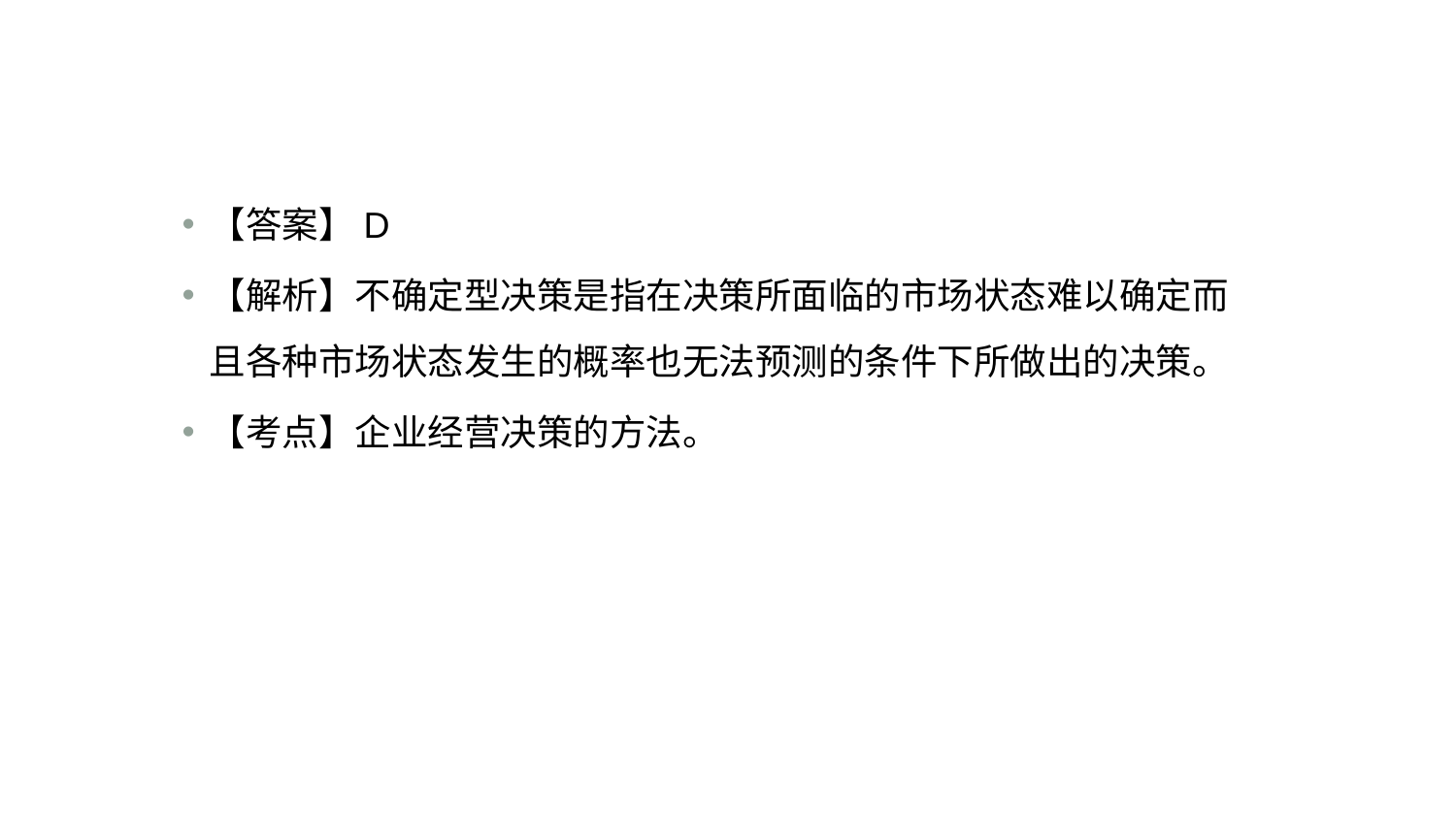

#
【答案】D
【解析】不确定型决策是指在决策所面临的市场状态难以确定而且各种市场状态发生的概率也无法预测的条件下所做出的决策。
【考点】企业经营决策的方法。